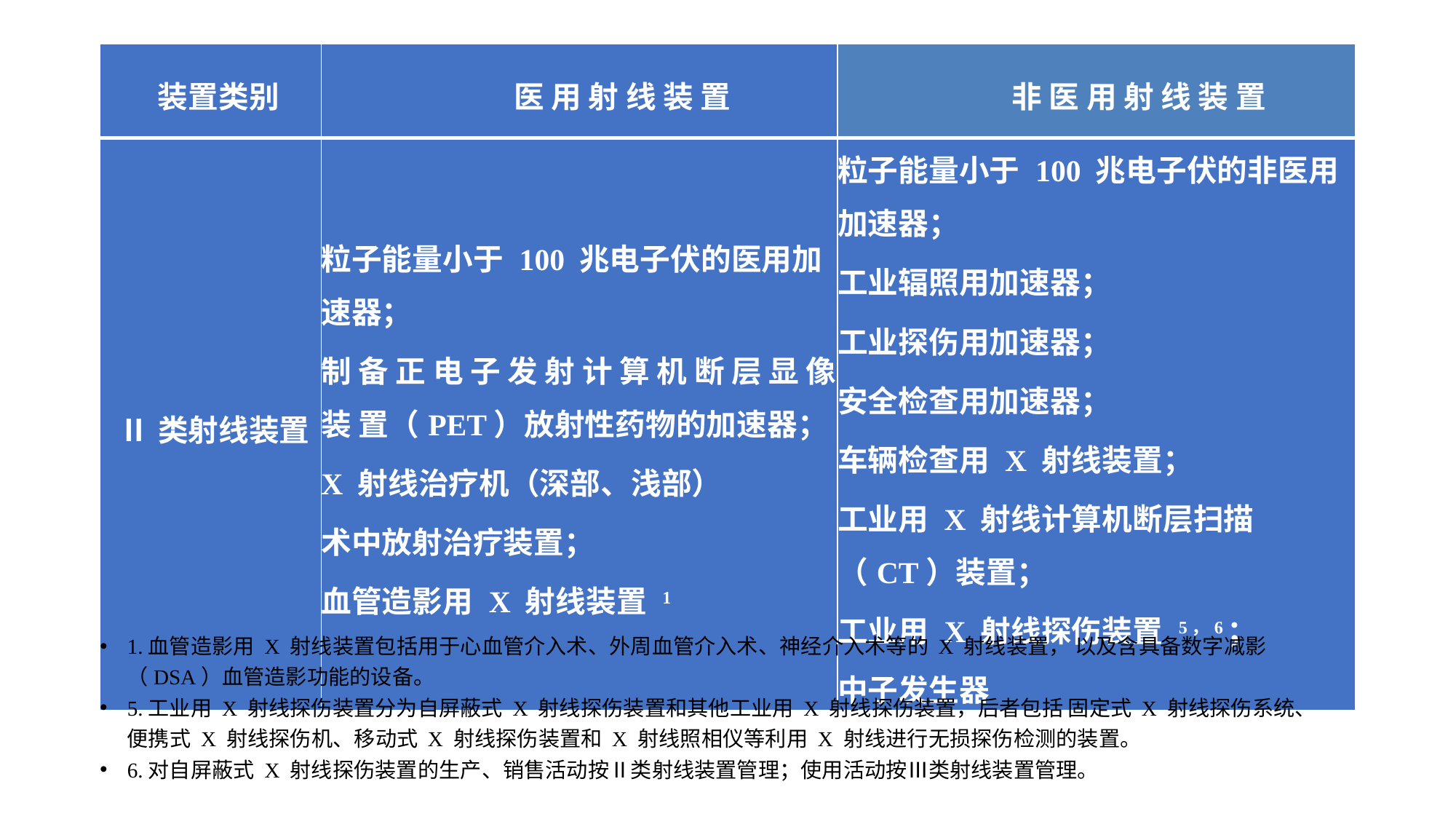

#
| 装置类别 | 医 用 射 线 装 置 | 非 医 用 射 线 装 置 |
| --- | --- | --- |
| Ⅱ类射线装置 | 粒子能量小于 100 兆电子伏的医用加速器； 制 备 正 电 子 发 射 计 算 机 断 层 显 像 装 置（PET）放射性药物的加速器； X 射线治疗机（深部、浅部） 术中放射治疗装置； 血管造影用 X 射线装置 1 | 粒子能量小于 100 兆电子伏的非医用加速器； 工业辐照用加速器； 工业探伤用加速器； 安全检查用加速器； 车辆检查用 X 射线装置； 工业用 X 射线计算机断层扫描（CT）装置； 工业用 X 射线探伤装置 5，6； 中子发生器 |
1.血管造影用 X 射线装置包括用于心血管介入术、外周血管介入术、神经介入术等的 X 射线装置， 以及含具备数字减影（DSA）血管造影功能的设备。
5.工业用 X 射线探伤装置分为自屏蔽式 X 射线探伤装置和其他工业用 X 射线探伤装置，后者包括 固定式 X 射线探伤系统、便携式 X 射线探伤机、移动式 X 射线探伤装置和 X 射线照相仪等利用 X 射线进行无损探伤检测的装置。
6.对自屏蔽式 X 射线探伤装置的生产、销售活动按Ⅱ类射线装置管理；使用活动按Ⅲ类射线装置管理。